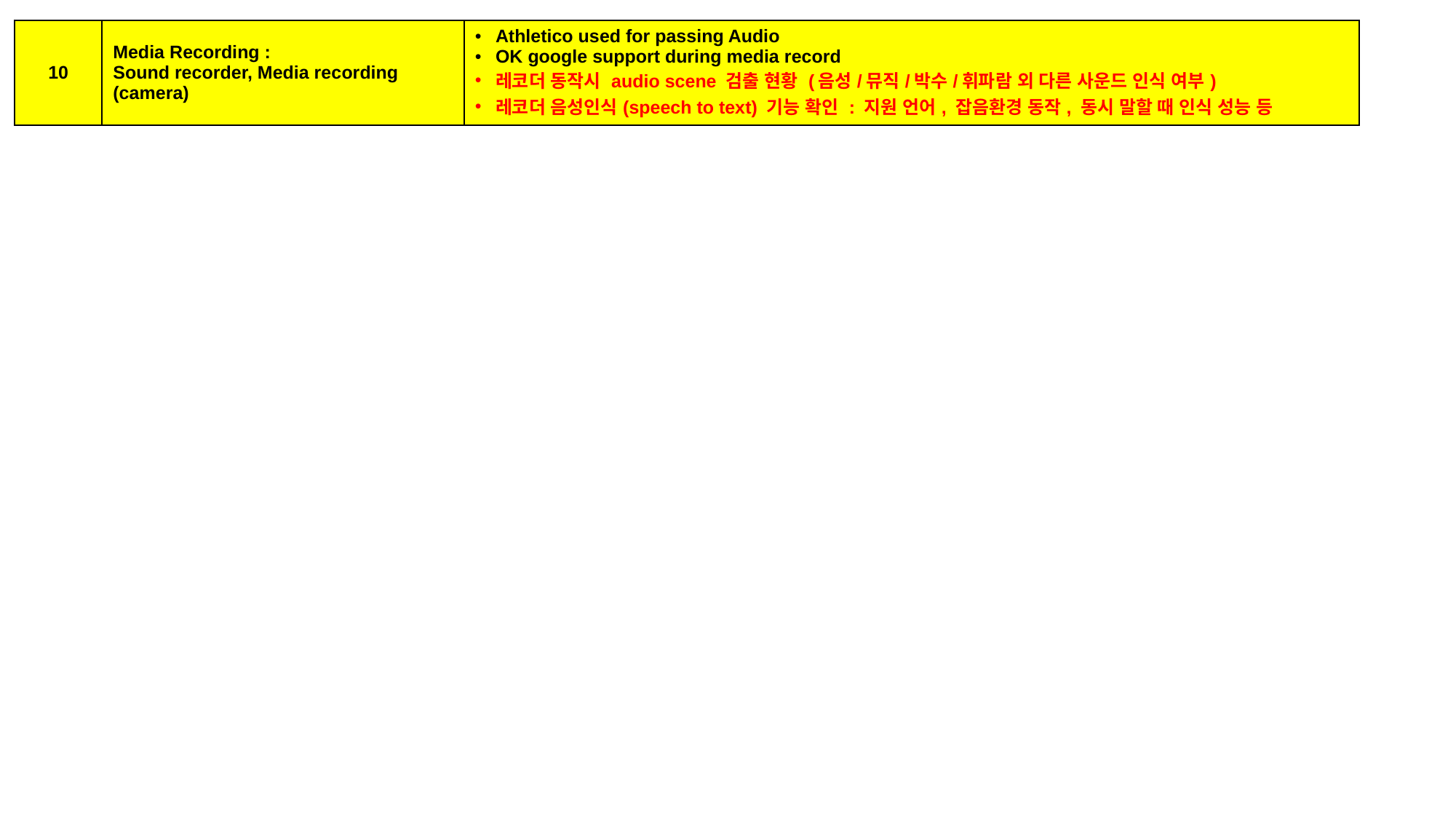

| 10 | Media Recording : Sound recorder, Media recording (camera) | Athletico used for passing Audio OK google support during media record 레코더 동작시 audio scene 검출 현황 (음성/뮤직/박수/휘파람 외 다른 사운드 인식 여부) 레코더 음성인식(speech to text) 기능 확인 : 지원 언어, 잡음환경 동작, 동시 말할 때 인식 성능 등 |
| --- | --- | --- |